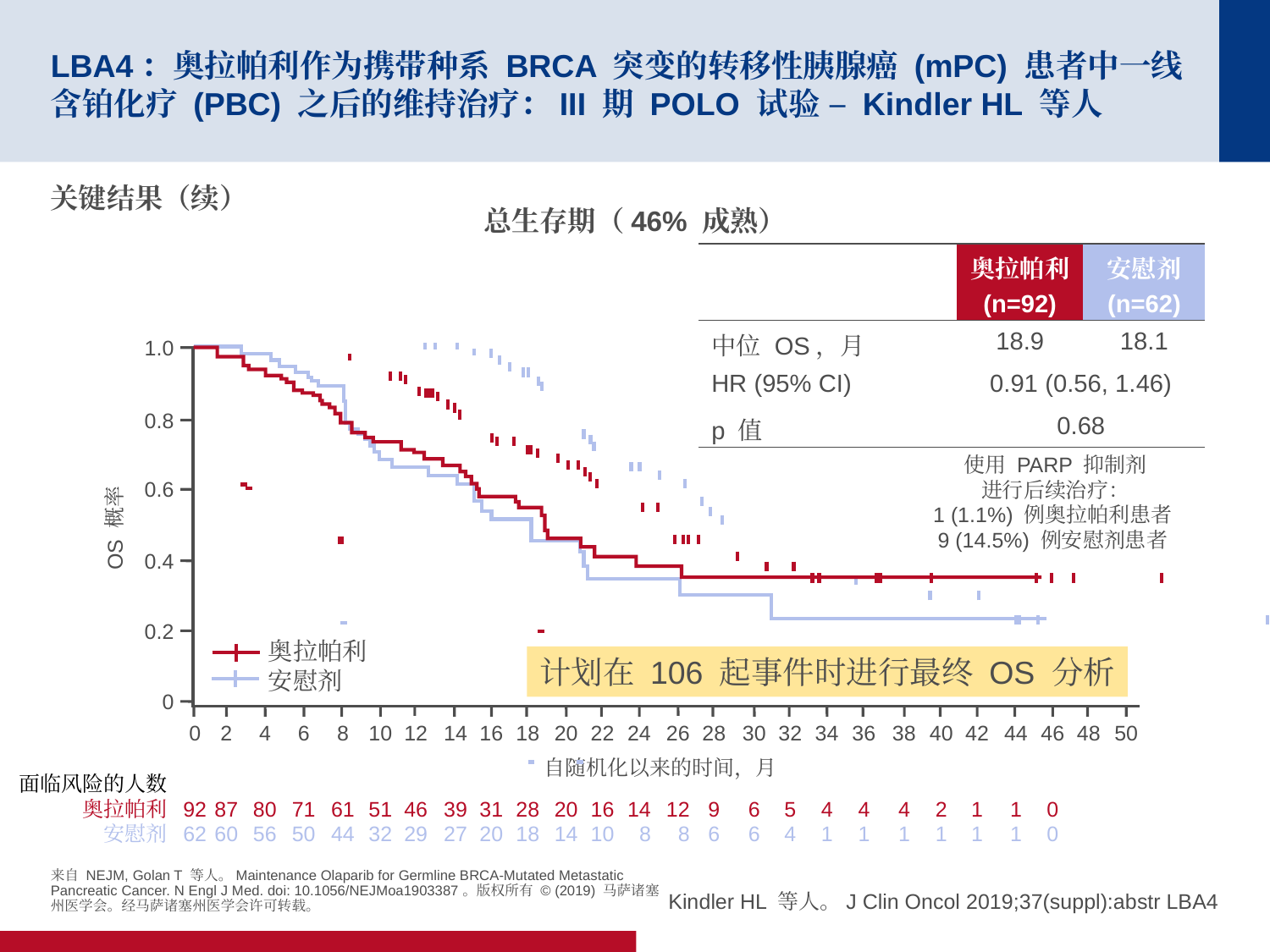

# LBA4：奥拉帕利作为携带种系 BRCA 突变的转移性胰腺癌 (mPC) 患者中一线含铂化疗 (PBC) 之后的维持治疗：III 期 POLO 试验 – Kindler HL 等人
关键结果（续）
总生存期（46% 成熟）
|  | 奥拉帕利 (n=92) | 安慰剂 (n=62) |
| --- | --- | --- |
| 中位 OS，月 | 18.9 | 18.1 |
| HR (95% CI) | 0.91 (0.56, 1.46) |  |
| p 值 | 0.68 |  |
1.0

0.8

使用 PARP 抑制剂
进行后续治疗：
1 (1.1%) 例奥拉帕利患者
9 (14.5%) 例安慰剂患者

0.6

OS 概率

0.4

0.2

奥拉帕利
安慰剂

计划在 106 起事件时进行最终 OS 分析
0

0

92
62
2

87
60
4

80
56
6

71
50
8

61
44
10

51
32
12

46
29
14

39
27
16

31
20
18

28
18
20

20
14
22

16
10
24

14
8
26

12
8
28

9
6
30

6
6
32

5
4
34

4
1
36

4
1
38

4
1
40

2
1
42

1
1
44

1
1
46

0
0
48

50
自随机化以来的时间，月
面临风险的人数
奥拉帕利
安慰剂
来自 NEJM, Golan T 等人。Maintenance Olaparib for Germline BRCA-Mutated Metastatic Pancreatic Cancer. N Engl J Med. doi: 10.1056/NEJMoa1903387。版权所有 © (2019) 马萨诸塞州医学会。经马萨诸塞州医学会许可转载。
Kindler HL 等人。J Clin Oncol 2019;37(suppl):abstr LBA4